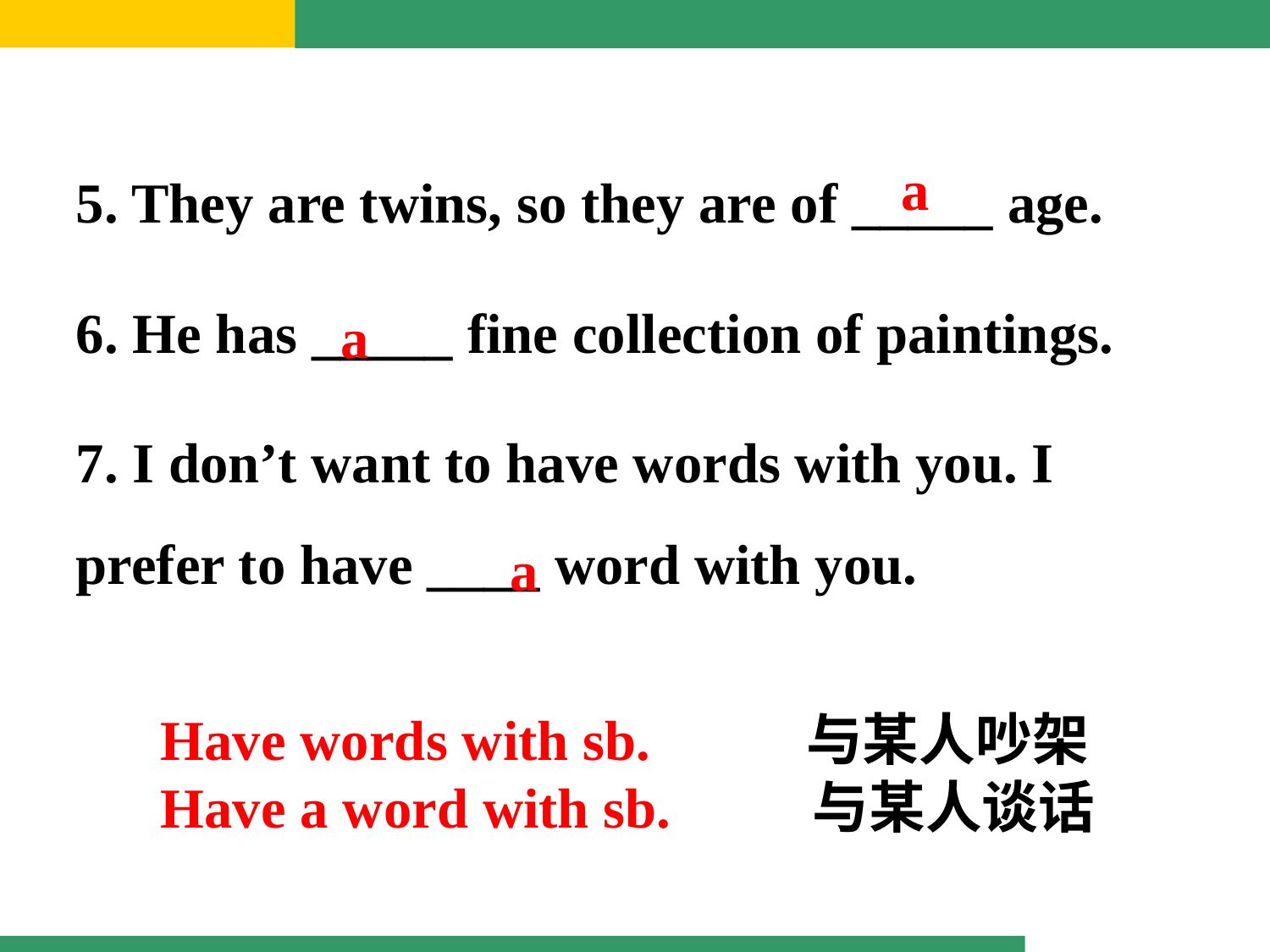

5. They are twins, so they are of _____ age.
6. He has _____ fine collection of paintings.
7. I don’t want to have words with you. I prefer to have ____ word with you.

a

a
a
Have words with sb.          与某人吵架
Have a word with sb.         与某人谈话